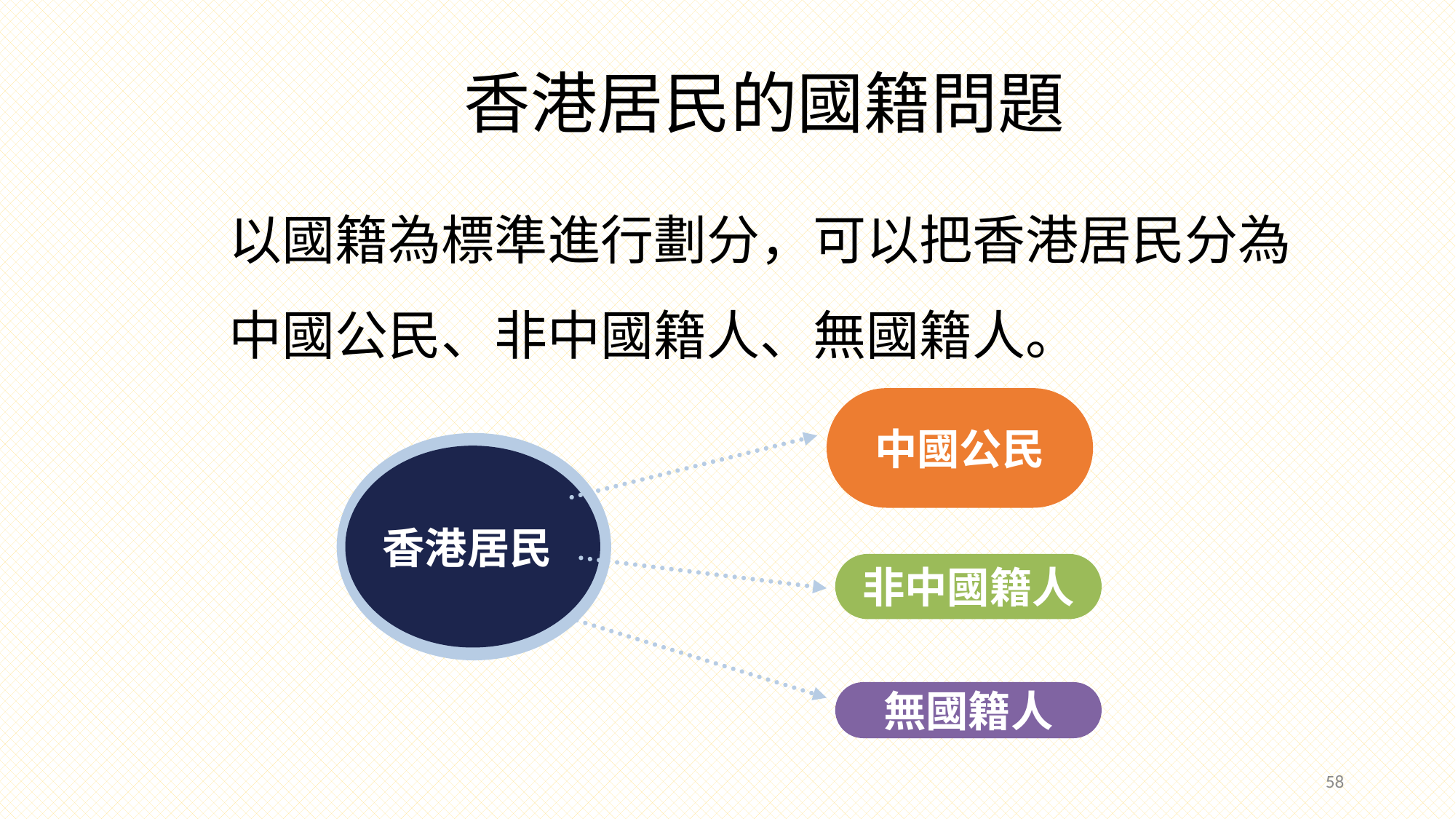

香港居民的國籍問題
以國籍為標準進行劃分，可以把香港居民分為中國公民、非中國籍人、無國籍人。

中國公民

香港居民
非中國籍人

無國籍人
58